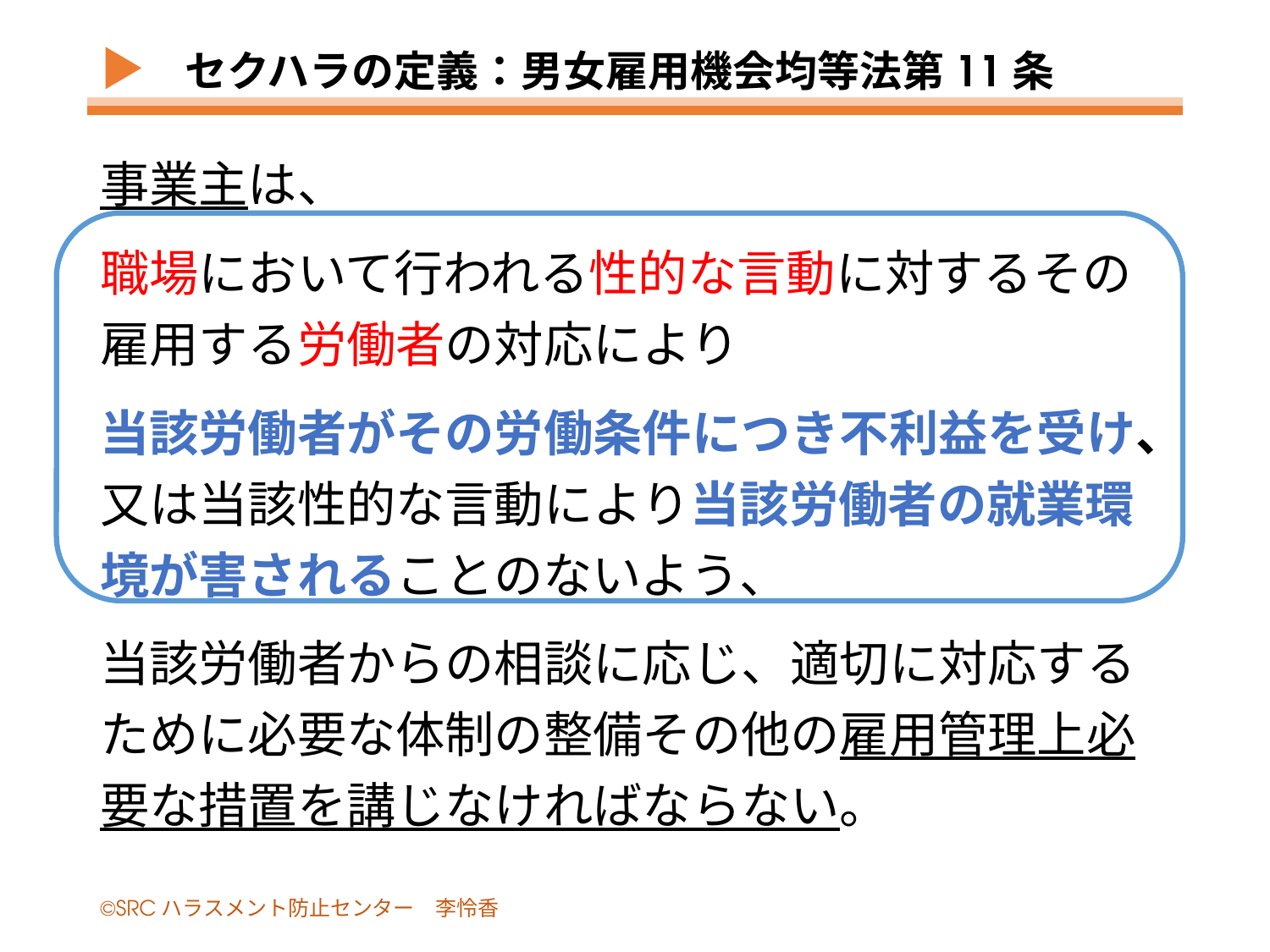

# セクハラの定義：男女雇用機会均等法第11条
事業主は、
職場において行われる性的な言動に対するその雇用する労働者の対応により
当該労働者がその労働条件につき不利益を受け、又は当該性的な言動により当該労働者の就業環境が害されることのないよう、
当該労働者からの相談に応じ、適切に対応するために必要な体制の整備その他の雇用管理上必要な措置を講じなければならない。

©SRCハラスメント防止センター　李怜香